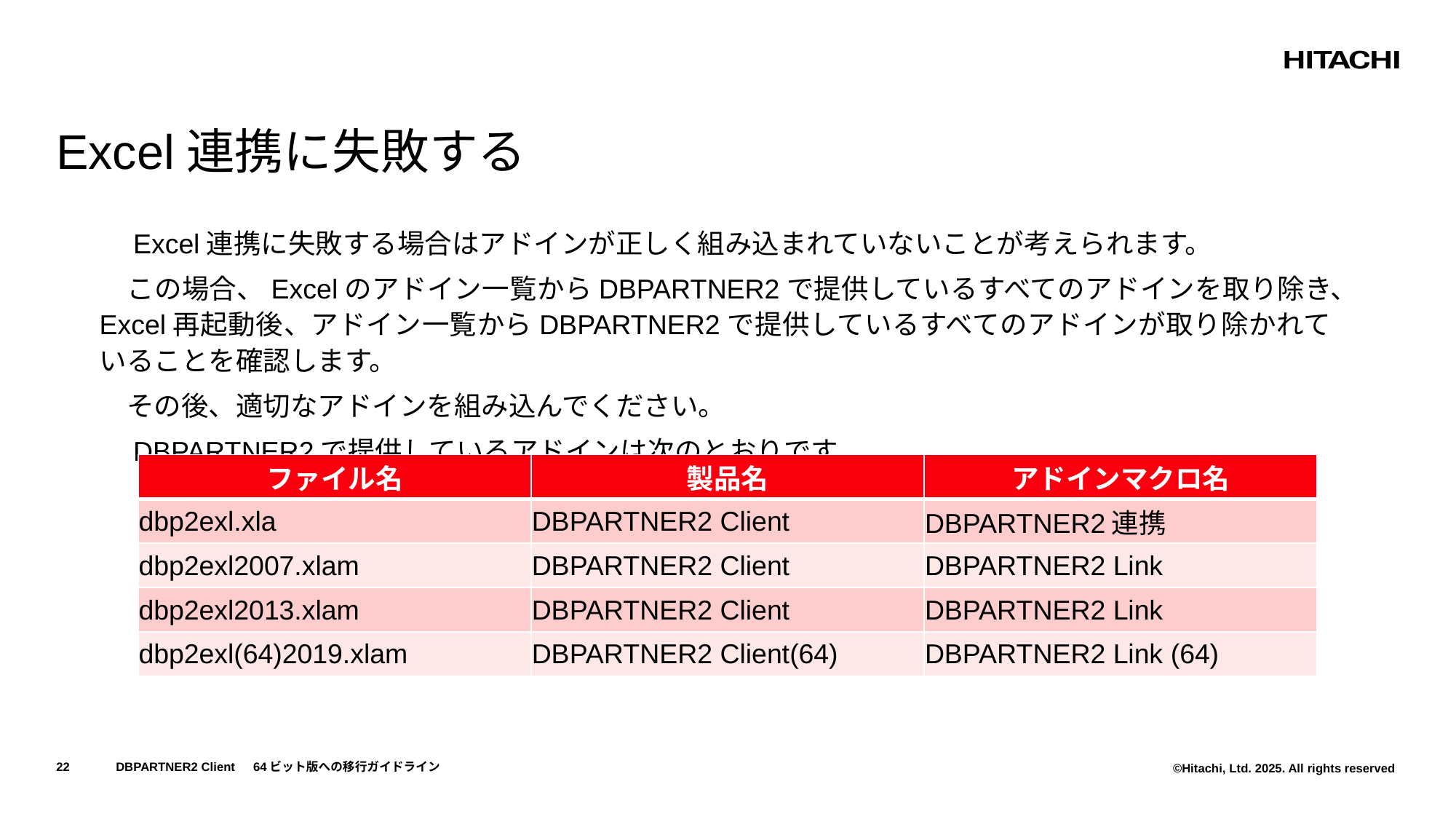

# Excel連携に失敗する
　Excel連携に失敗する場合はアドインが正しく組み込まれていないことが考えられます。
　この場合、Excelのアドイン一覧からDBPARTNER2で提供しているすべてのアドインを取り除き、Excel再起動後、アドイン一覧からDBPARTNER2で提供しているすべてのアドインが取り除かれていることを確認します。
　その後、適切なアドインを組み込んでください。
　DBPARTNER2で提供しているアドインは次のとおりです。
| ファイル名 | 製品名 | アドインマクロ名 |
| --- | --- | --- |
| dbp2exl.xla | DBPARTNER2 Client | DBPARTNER2連携 |
| dbp2exl2007.xlam | DBPARTNER2 Client | DBPARTNER2 Link |
| dbp2exl2013.xlam | DBPARTNER2 Client | DBPARTNER2 Link |
| dbp2exl(64)2019.xlam | DBPARTNER2 Client(64) | DBPARTNER2 Link (64) |
22
DBPARTNER2 Client　64ビット版への移行ガイドライン